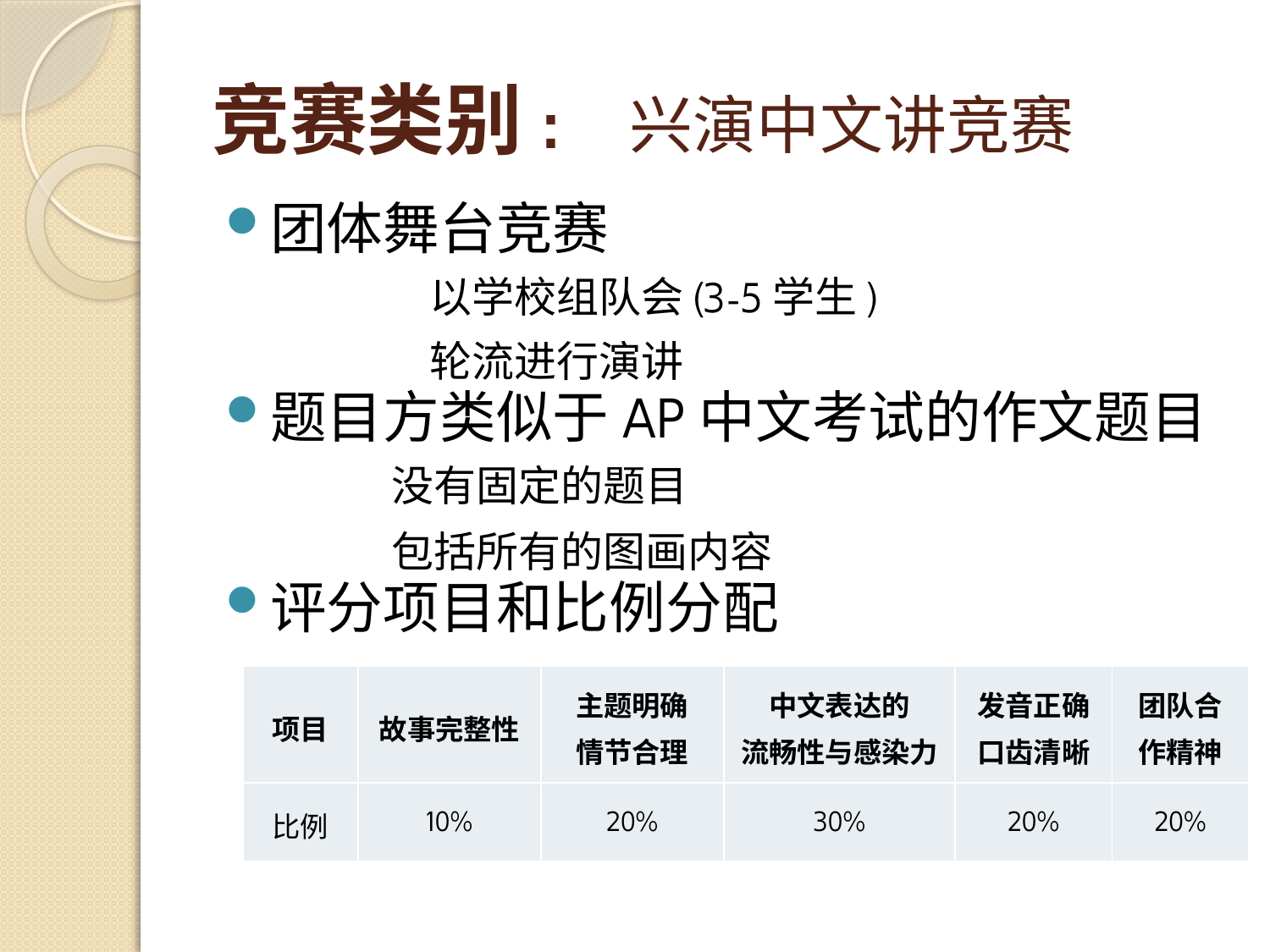

# 竞赛类别:  兴演中文讲竞赛
团体舞台竞赛
		以学校组队会(3-5学生)
		轮流进行演讲
题目方类似于AP中文考试的作文题目
		没有固定的题目
		包括所有的图画内容
评分项目和比例分配
| 项目 | 故事完整性 | 主题明确 情节合理 | 中文表达的 流畅性与感染力 | 发音正确 口齿清晰 | 团队合 作精神 |
| --- | --- | --- | --- | --- | --- |
| 比例 | 10% | 20% | 30% | 20% | 20% |